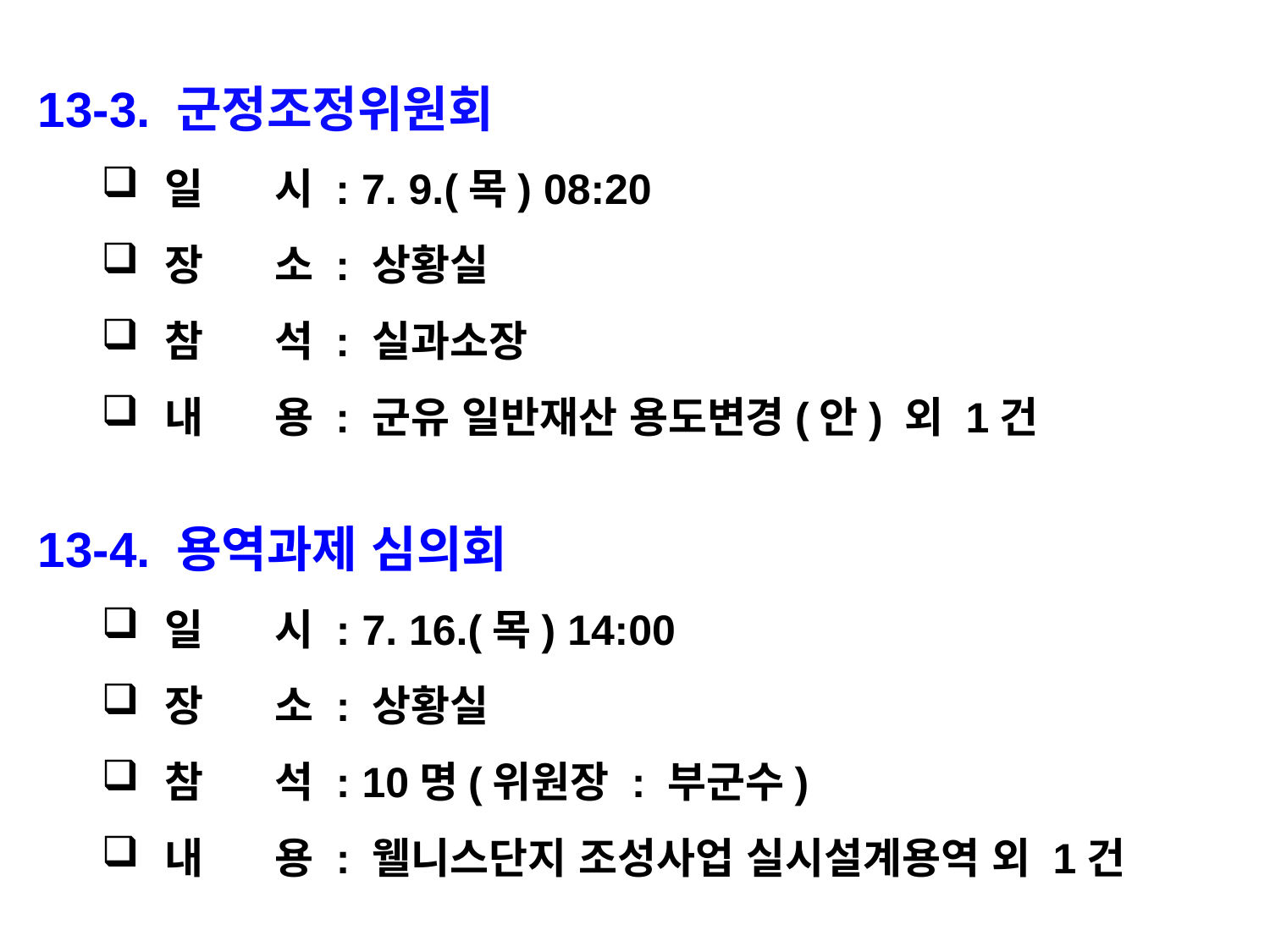

13-3. 군정조정위원회
일      시 : 7. 9.(목) 08:20
장      소 : 상황실
참      석 : 실과소장
내      용 : 군유 일반재산 용도변경(안) 외 1건

13-4. 용역과제 심의회
일      시 : 7. 16.(목) 14:00
장      소 : 상황실
참      석 : 10명(위원장 : 부군수)
내      용 : 웰니스단지 조성사업 실시설계용역 외 1건